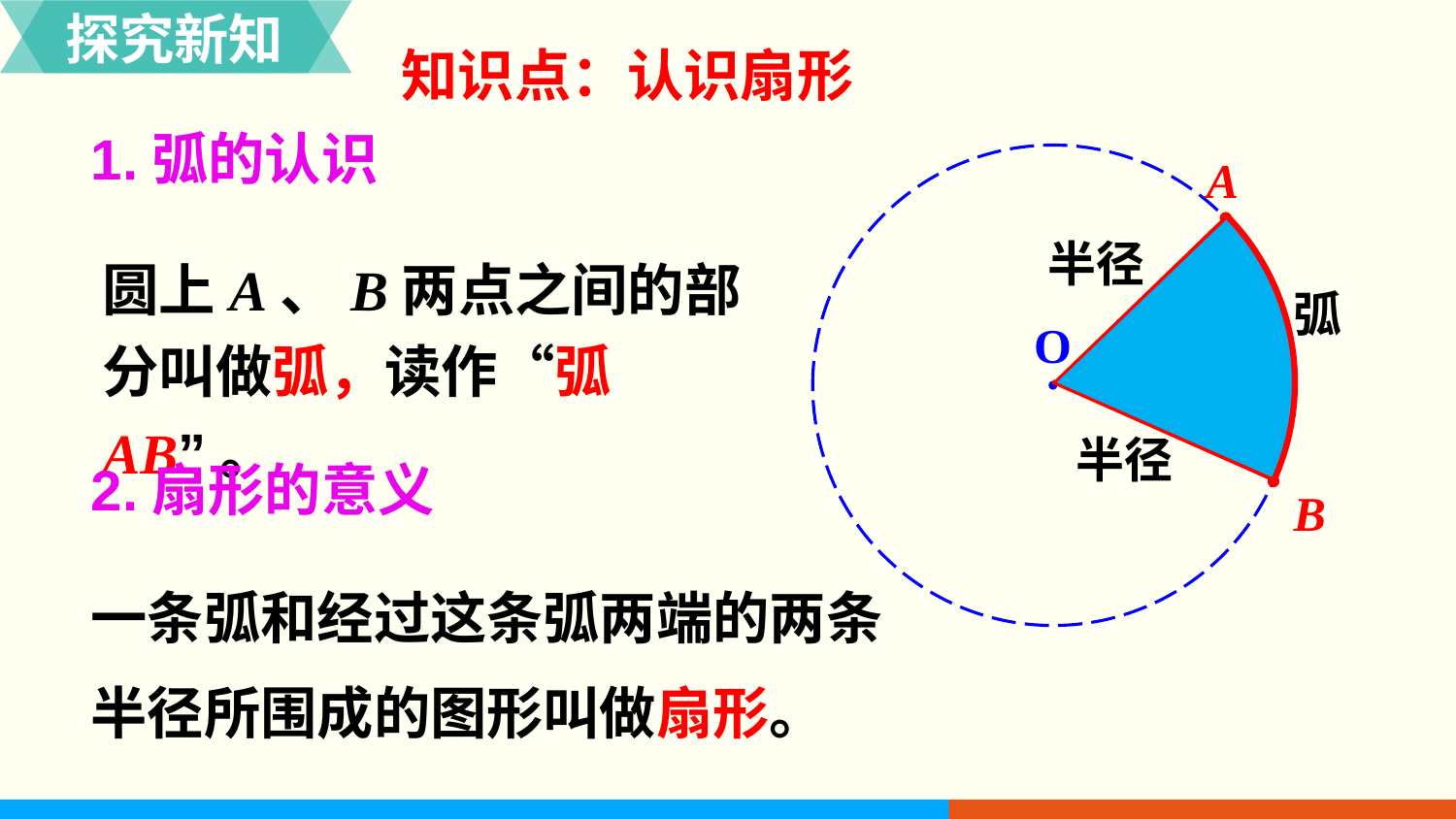

探究新知

知识点：认识扇形
1.弧的认识
A

O

半径
圆上A、B两点之间的部分叫做弧，读作“弧AB”。
弧
半径
2.扇形的意义

B
一条弧和经过这条弧两端的两条半径所围成的图形叫做扇形。